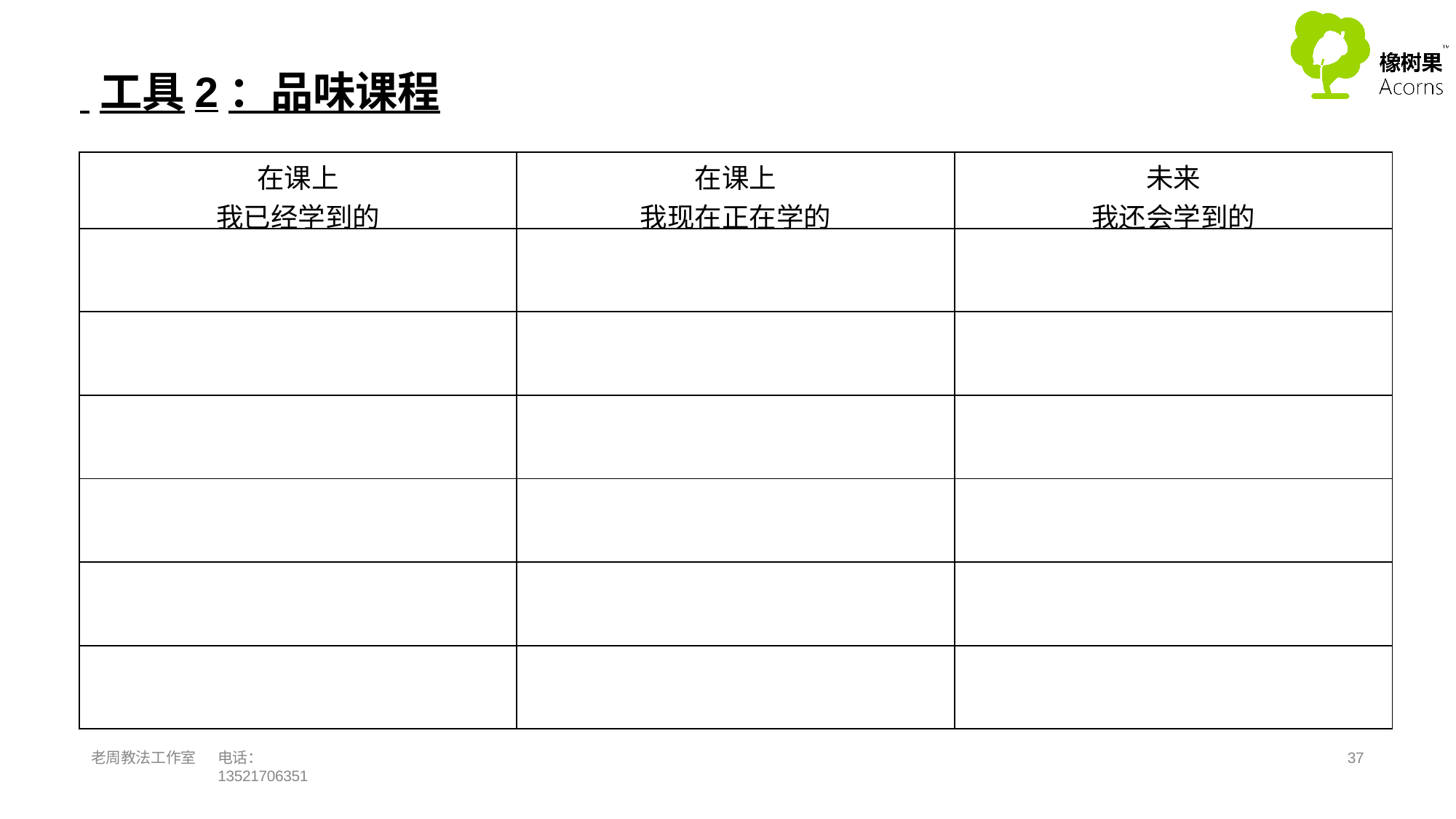

# 工具2：品味课程
| 在课上 我已经学到的 | 在课上 我现在正在学的 | 未来 我还会学到的 |
| --- | --- | --- |
|  |  |  |
|  |  |  |
|  |  |  |
|  |  |  |
|  |  |  |
|  |  |  |
老周教法工作室
电话：13521706351
37